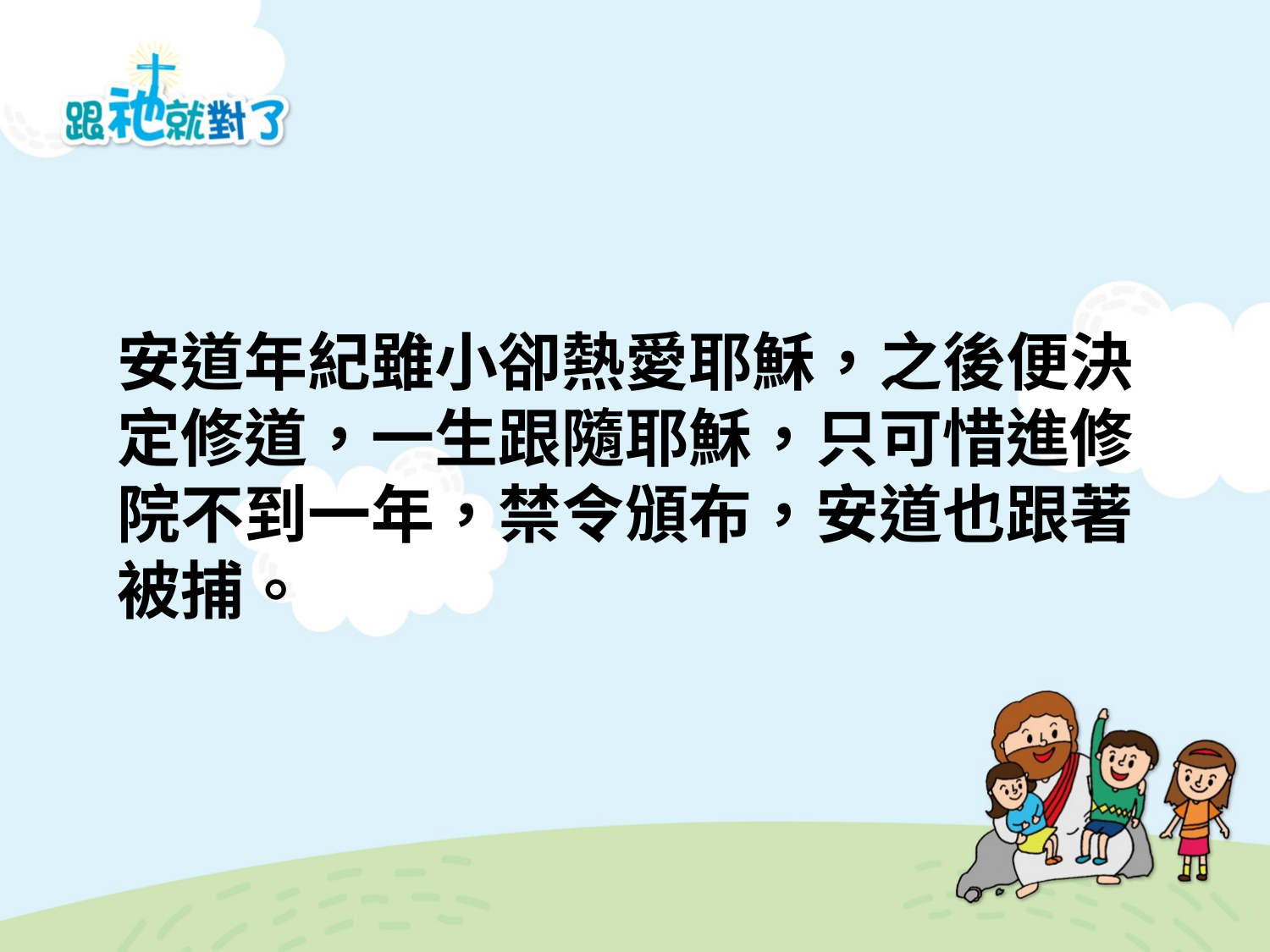

安道年紀雖小卻熱愛耶穌，之後便決定修道，一生跟隨耶穌，只可惜進修院不到一年，禁令頒布，安道也跟著被捕。